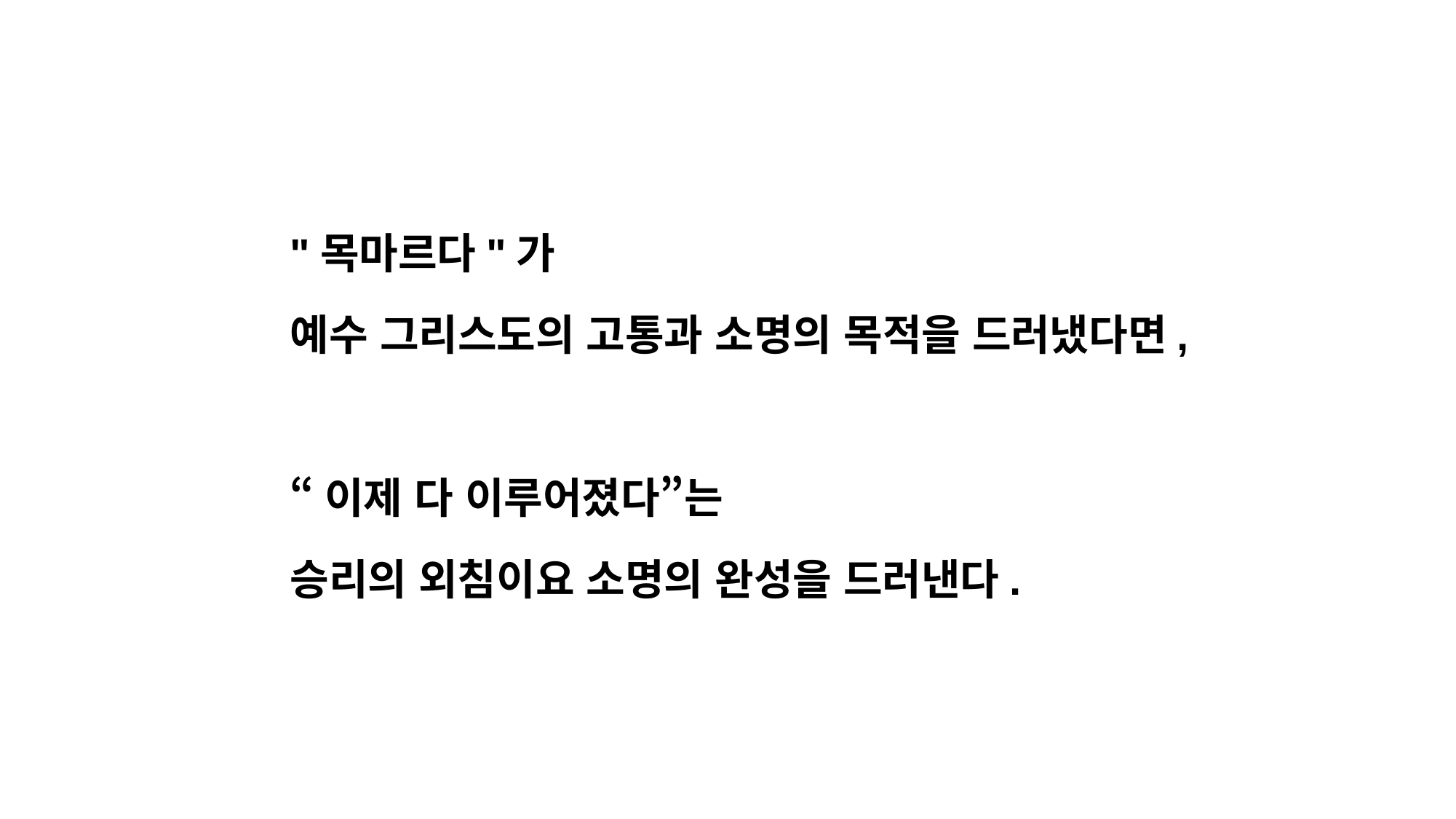

"목마르다"가
예수 그리스도의 고통과 소명의 목적을 드러냈다면,

“이제 다 이루어졌다”는
승리의 외침이요 소명의 완성을 드러낸다.